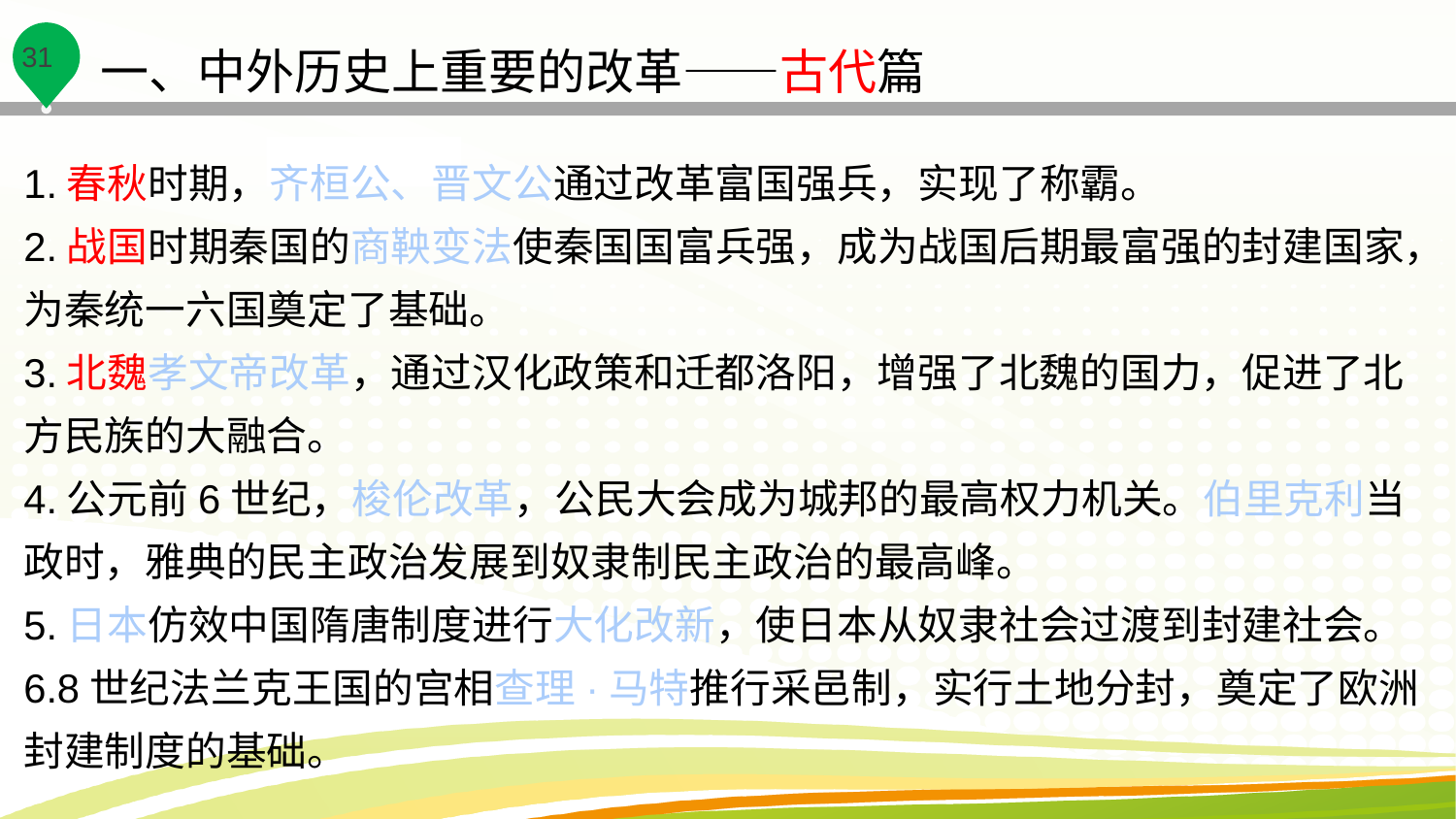

一、中外历史上重要的改革——古代篇

1.春秋时期，齐桓公、晋文公通过改革富国强兵，实现了称霸。
2.战国时期秦国的商鞅变法使秦国国富兵强，成为战国后期最富强的封建国家，为秦统一六国奠定了基础。
3.北魏孝文帝改革，通过汉化政策和迁都洛阳，增强了北魏的国力，促进了北方民族的大融合。
4.公元前6世纪，梭伦改革，公民大会成为城邦的最高权力机关。伯里克利当政时，雅典的民主政治发展到奴隶制民主政治的最高峰。
5.日本仿效中国隋唐制度进行大化改新，使日本从奴隶社会过渡到封建社会。
6.8世纪法兰克王国的宫相查理·马特推行采邑制，实行土地分封，奠定了欧洲封建制度的基础。